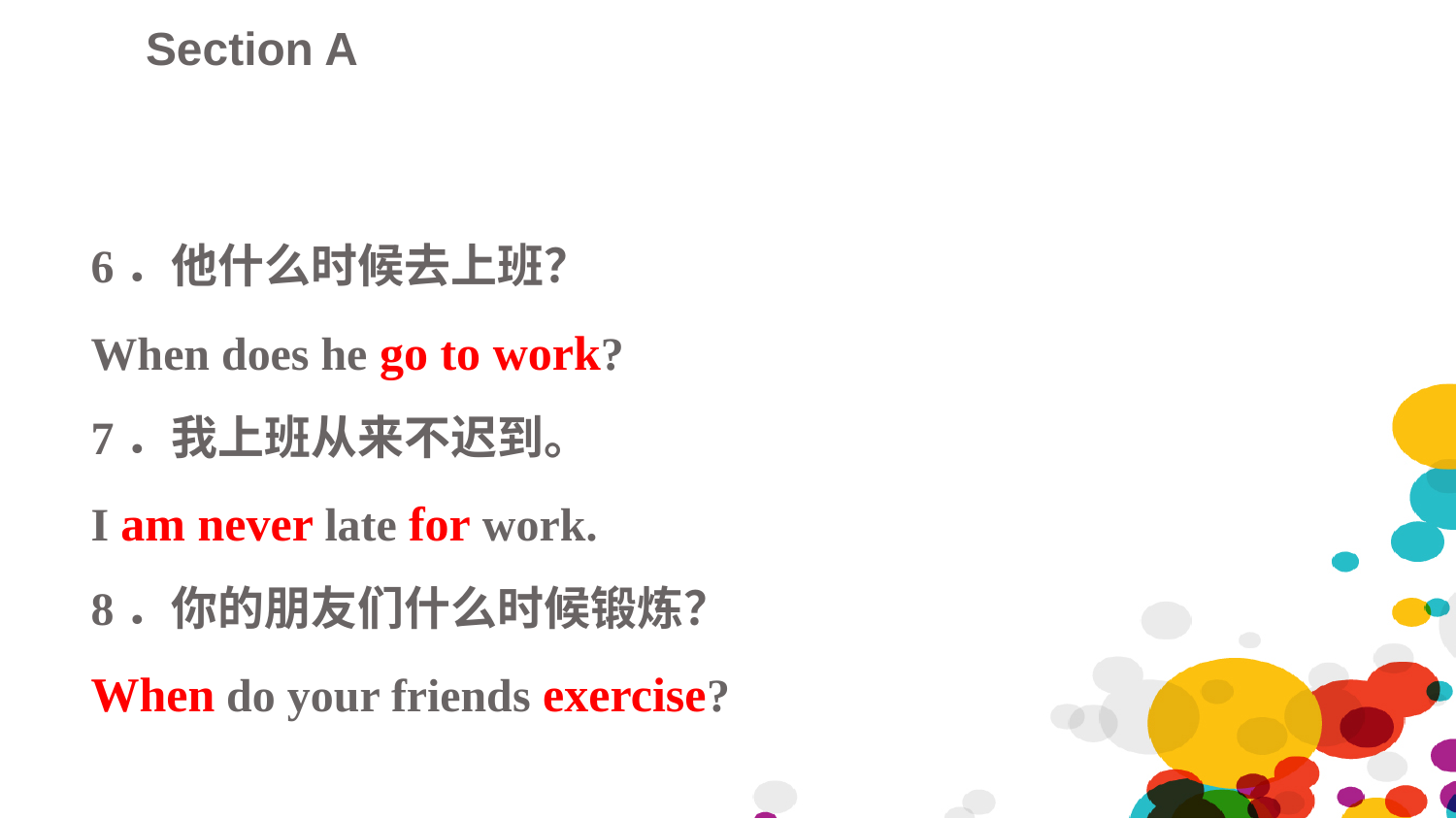

Section A
6．他什么时候去上班？
When does he go to work?
7．我上班从来不迟到。
I am never late for work.
8．你的朋友们什么时候锻炼？
When do your friends exercise?